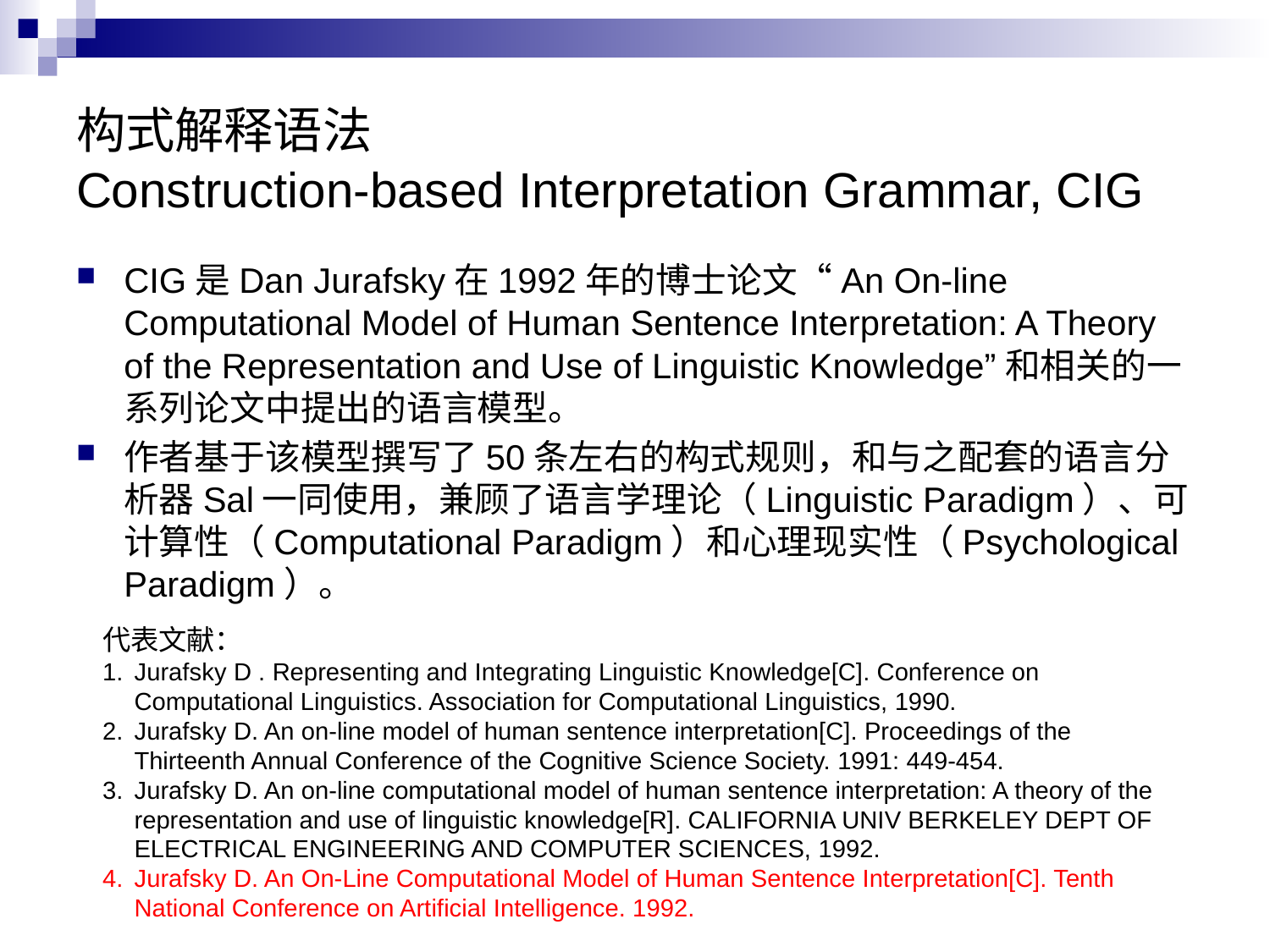

# 构式解释语法 Construction-based Interpretation Grammar, CIG
CIG是Dan Jurafsky在1992年的博士论文“An On-line Computational Model of Human Sentence Interpretation: A Theory of the Representation and Use of Linguistic Knowledge”和相关的一系列论文中提出的语言模型。
作者基于该模型撰写了50条左右的构式规则，和与之配套的语言分析器Sal一同使用，兼顾了语言学理论（Linguistic Paradigm）、可计算性（Computational Paradigm）和心理现实性（Psychological Paradigm）。
代表文献：
Jurafsky D . Representing and Integrating Linguistic Knowledge[C]. Conference on Computational Linguistics. Association for Computational Linguistics, 1990.
Jurafsky D. An on-line model of human sentence interpretation[C]. Proceedings of the Thirteenth Annual Conference of the Cognitive Science Society. 1991: 449-454.
Jurafsky D. An on-line computational model of human sentence interpretation: A theory of the representation and use of linguistic knowledge[R]. CALIFORNIA UNIV BERKELEY DEPT OF ELECTRICAL ENGINEERING AND COMPUTER SCIENCES, 1992.
Jurafsky D. An On-Line Computational Model of Human Sentence Interpretation[C]. Tenth National Conference on Artificial Intelligence. 1992.